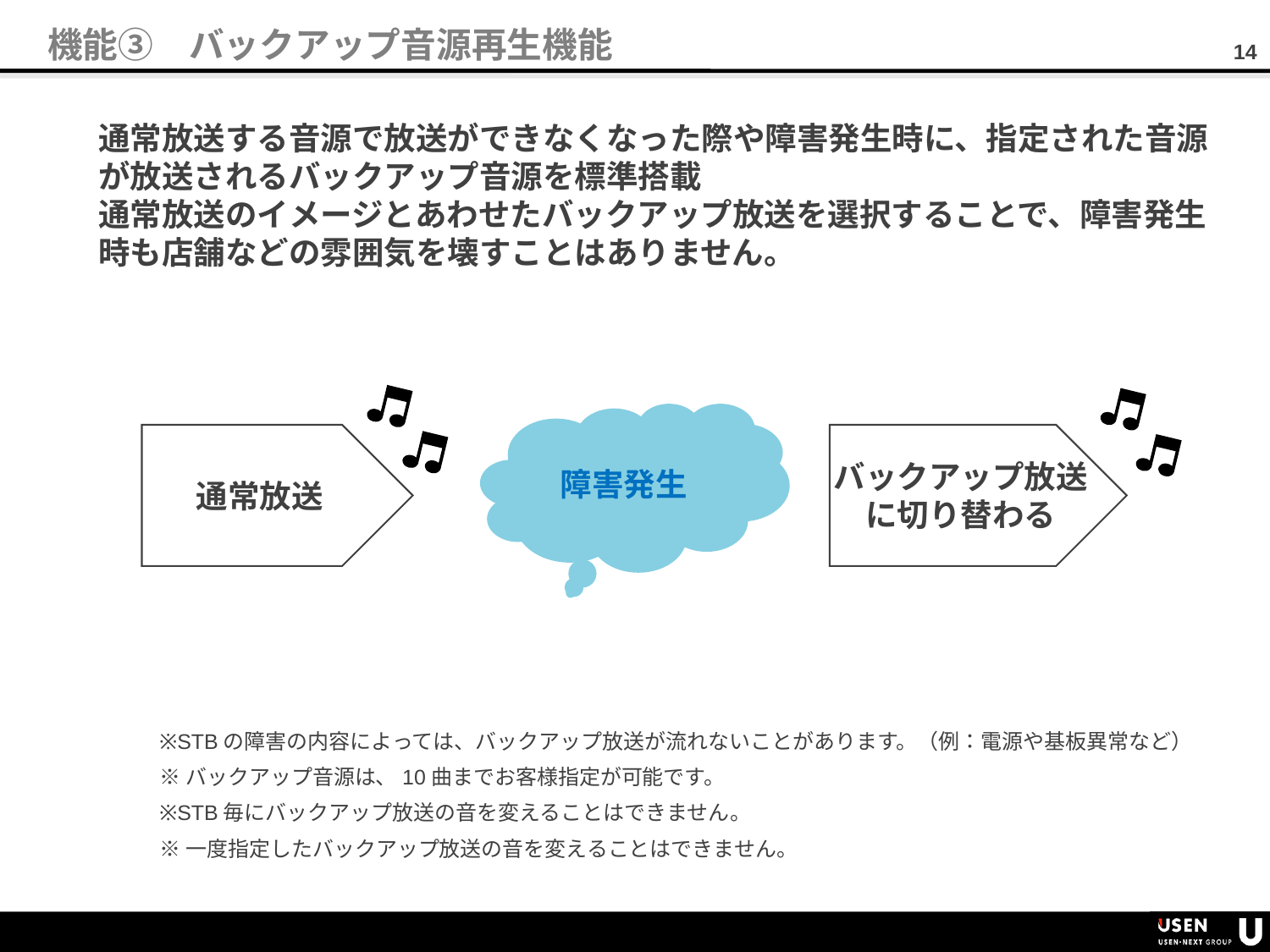

機能③　バックアップ音源再生機能
通常放送する音源で放送ができなくなった際や障害発生時に、指定された音源が放送されるバックアップ音源を標準搭載
通常放送のイメージとあわせたバックアップ放送を選択することで、障害発生時も店舗などの雰囲気を壊すことはありません。

障害発生
通常放送
バックアップ放送
に切り替わる

※STBの障害の内容によっては、バックアップ放送が流れないことがあります。（例：電源や基板異常など）
※バックアップ音源は、10曲までお客様指定が可能です。
※STB毎にバックアップ放送の音を変えることはできません。
※一度指定したバックアップ放送の音を変えることはできません。